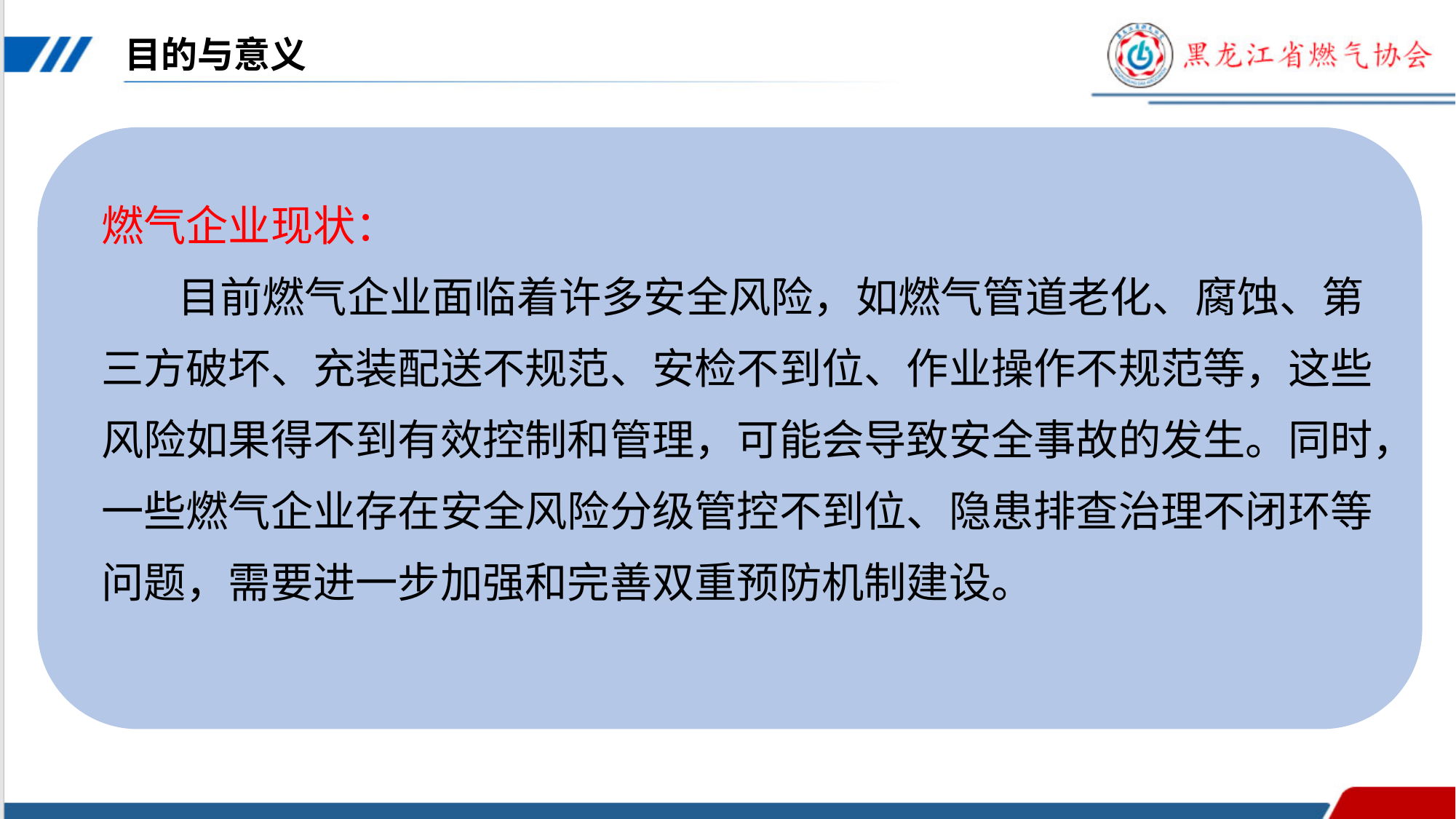

目的与意义

燃气企业现状：
       目前燃气企业面临着许多安全风险，如燃气管道老化、腐蚀、第三方破坏、充装配送不规范、安检不到位、作业操作不规范等，这些风险如果得不到有效控制和管理，可能会导致安全事故的发生。同时，一些燃气企业存在安全风险分级管控不到位、隐患排查治理不闭环等问题，需要进一步加强和完善双重预防机制建设。